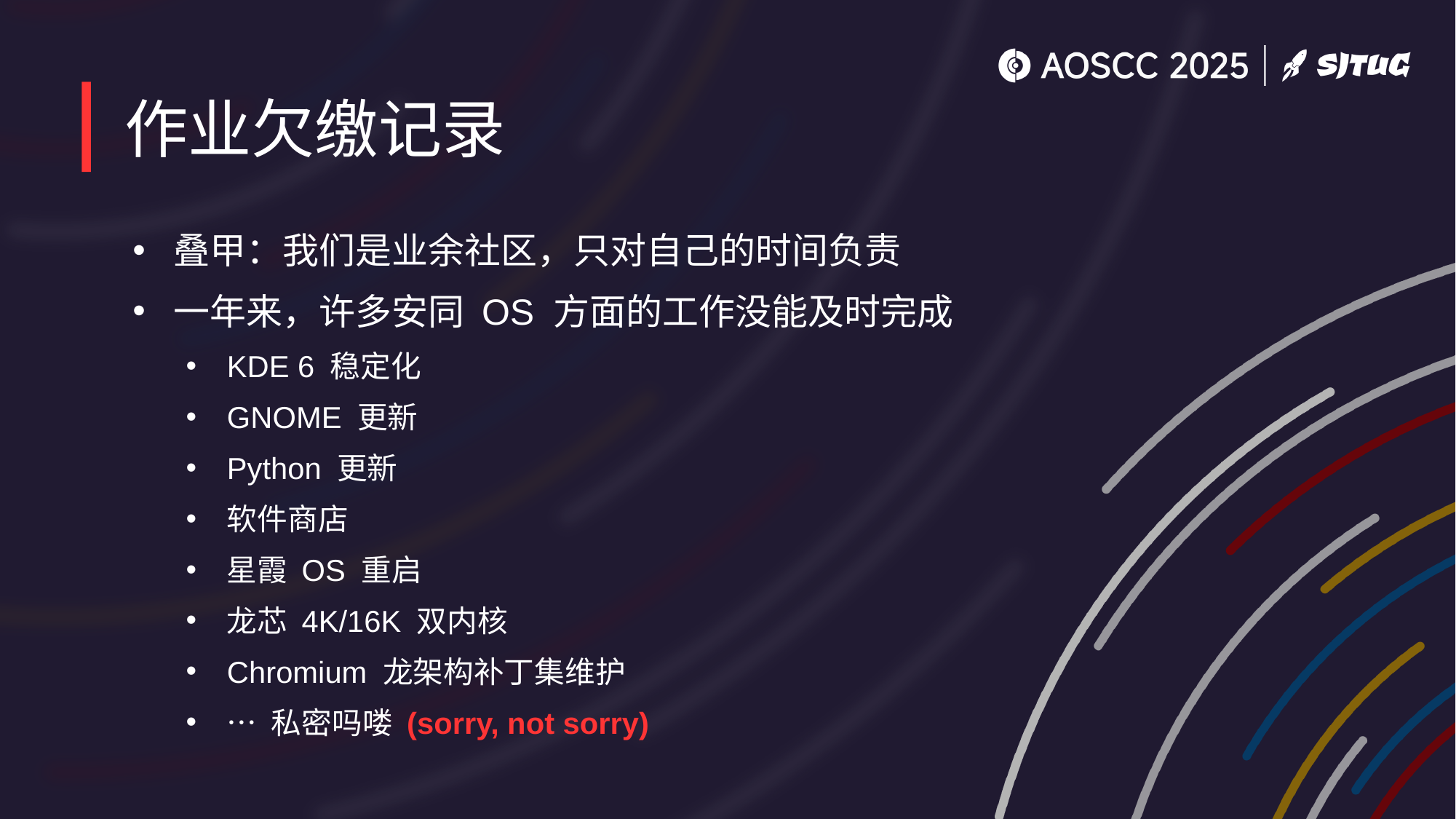

# 作业欠缴记录
叠甲：我们是业余社区，只对自己的时间负责
一年来，许多安同 OS 方面的工作没能及时完成
KDE 6 稳定化
GNOME 更新
Python 更新
软件商店
星霞 OS 重启
龙芯 4K/16K 双内核
Chromium 龙架构补丁集维护
… 私密吗喽 (sorry, not sorry)